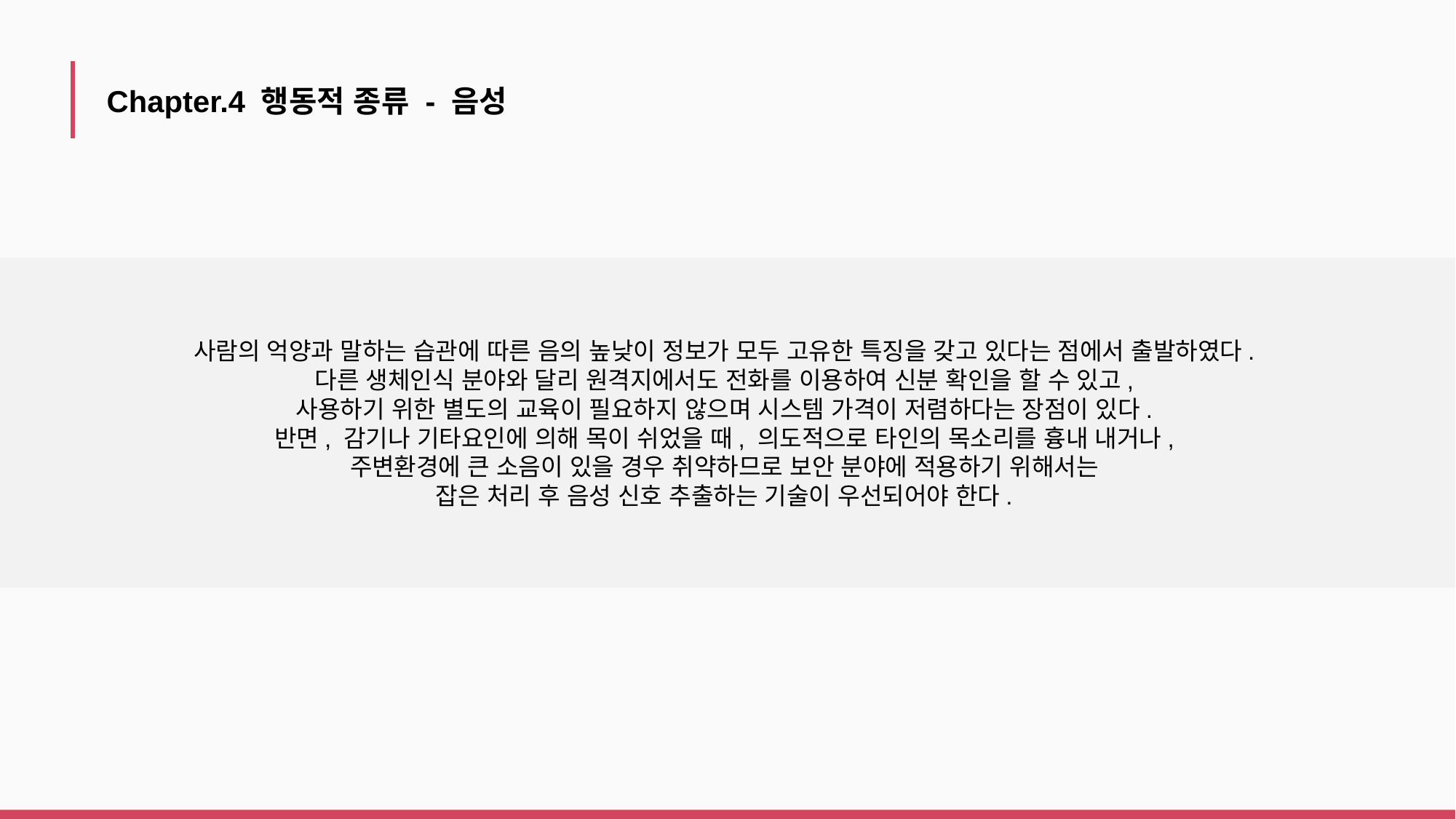

Chapter.4 행동적 종류 - 음성

사람의 억양과 말하는 습관에 따른 음의 높낮이 정보가 모두 고유한 특징을 갖고 있다는 점에서 출발하였다.
다른 생체인식 분야와 달리 원격지에서도 전화를 이용하여 신분 확인을 할 수 있고,
사용하기 위한 별도의 교육이 필요하지 않으며 시스템 가격이 저렴하다는 장점이 있다.
반면, 감기나 기타요인에 의해 목이 쉬었을 때, 의도적으로 타인의 목소리를 흉내 내거나,
주변환경에 큰 소음이 있을 경우 취약하므로 보안 분야에 적용하기 위해서는
잡은 처리 후 음성 신호 추출하는 기술이 우선되어야 한다.